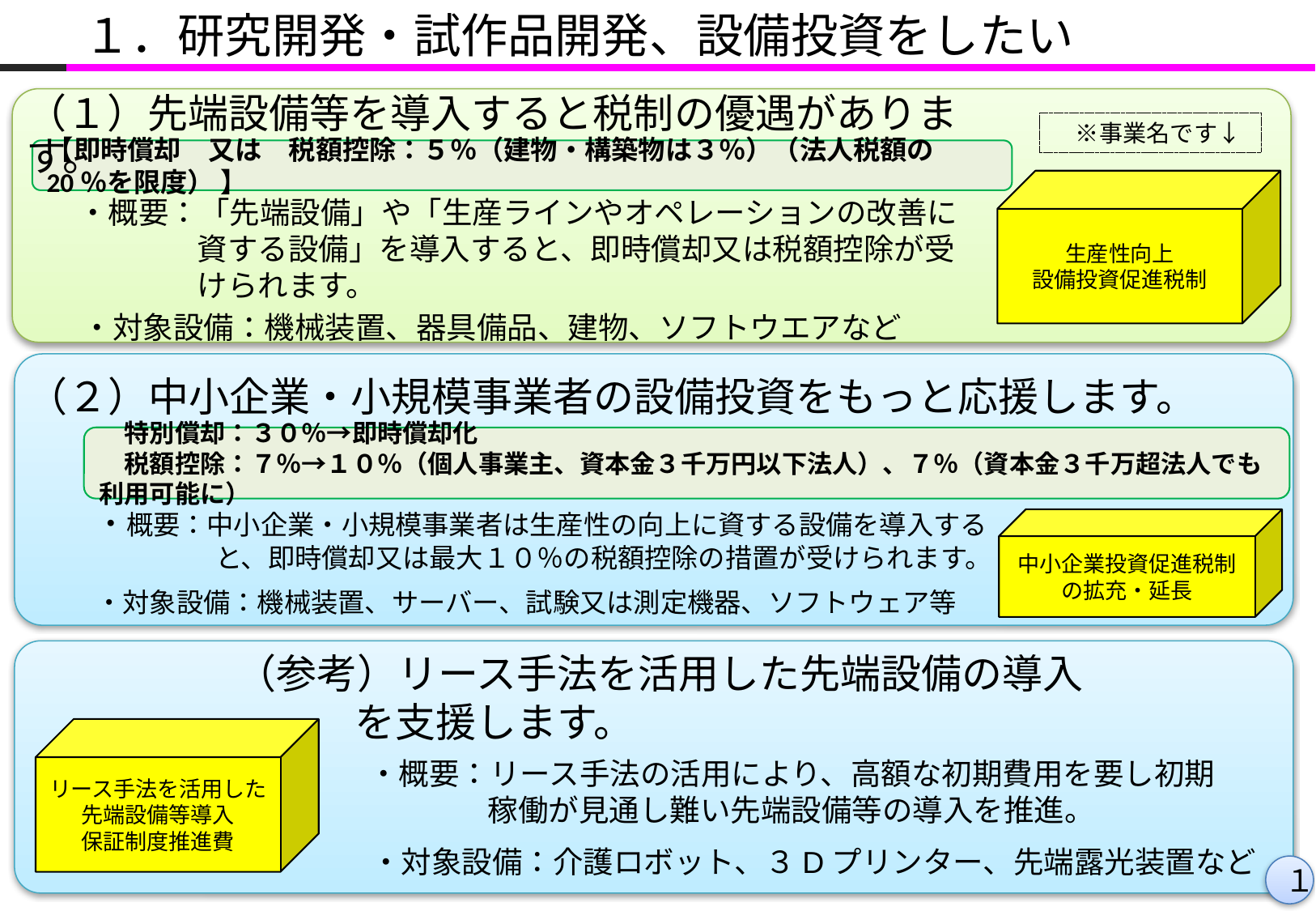

１．研究開発・試作品開発、設備投資をしたい

（１）先端設備等を導入すると税制の優遇があります。
　※事業名です↓
【即時償却　又は　税額控除：５％（建物・構築物は３％）（法人税額の20％を限度） 】
生産性向上
設備投資促進税制
・概要：「先端設備」や「生産ラインやオペレーションの改善に資する設備」を導入すると、即時償却又は税額控除が受けられます。
・対象設備：機械装置、器具備品、建物、ソフトウエアなど

（２）中小企業・小規模事業者の設備投資をもっと応援します。
　特別償却：３０％→即時償却化
　税額控除：７％→１０％（個人事業主、資本金３千万円以下法人）、７％（資本金３千万超法人でも利用可能に）
・概要：中小企業・小規模事業者は生産性の向上に資する設備を導入すると、即時償却又は最大１０％の税額控除の措置が受けられます。
中小企業投資促進税制
の拡充・延長
・対象設備：機械装置、サーバー、試験又は測定機器、ソフトウェア等

（参考）リース手法を活用した先端設備の導入を支援します。
リース手法を活用した
先端設備等導入
保証制度推進費
・概要：リース手法の活用により、高額な初期費用を要し初期稼働が見通し難い先端設備等の導入を推進。
・対象設備：介護ロボット、３Dプリンター、先端露光装置など
１